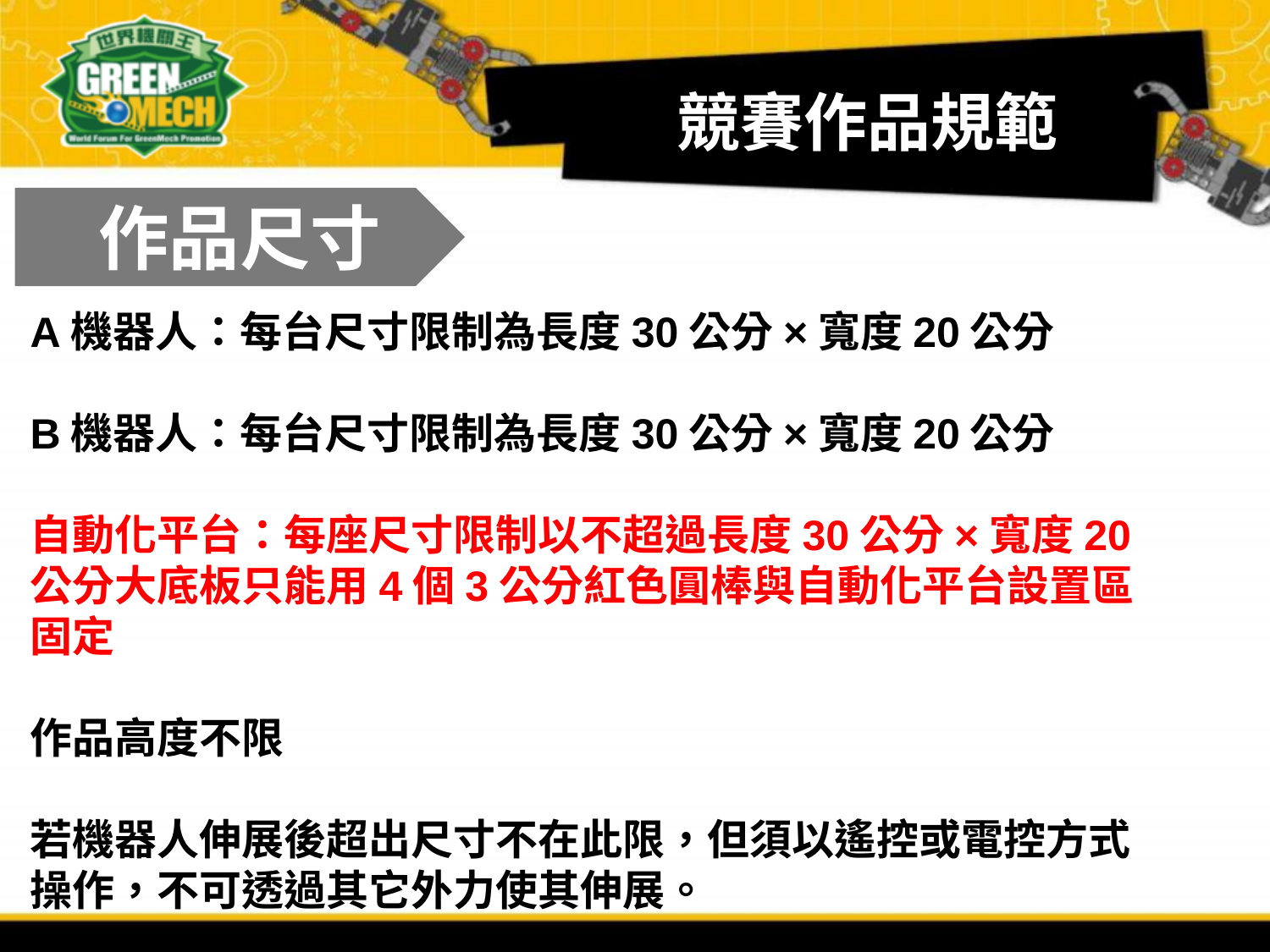

競賽作品規範

作品尺寸
A機器人：每台尺寸限制為長度30公分×寬度20公分

B機器人：每台尺寸限制為長度30公分×寬度20公分

自動化平台：每座尺寸限制以不超過長度30公分×寬度20公分大底板只能用4個3公分紅色圓棒與自動化平台設置區固定

作品高度不限

若機器人伸展後超出尺寸不在此限，但須以遙控或電控方式操作，不可透過其它外力使其伸展。